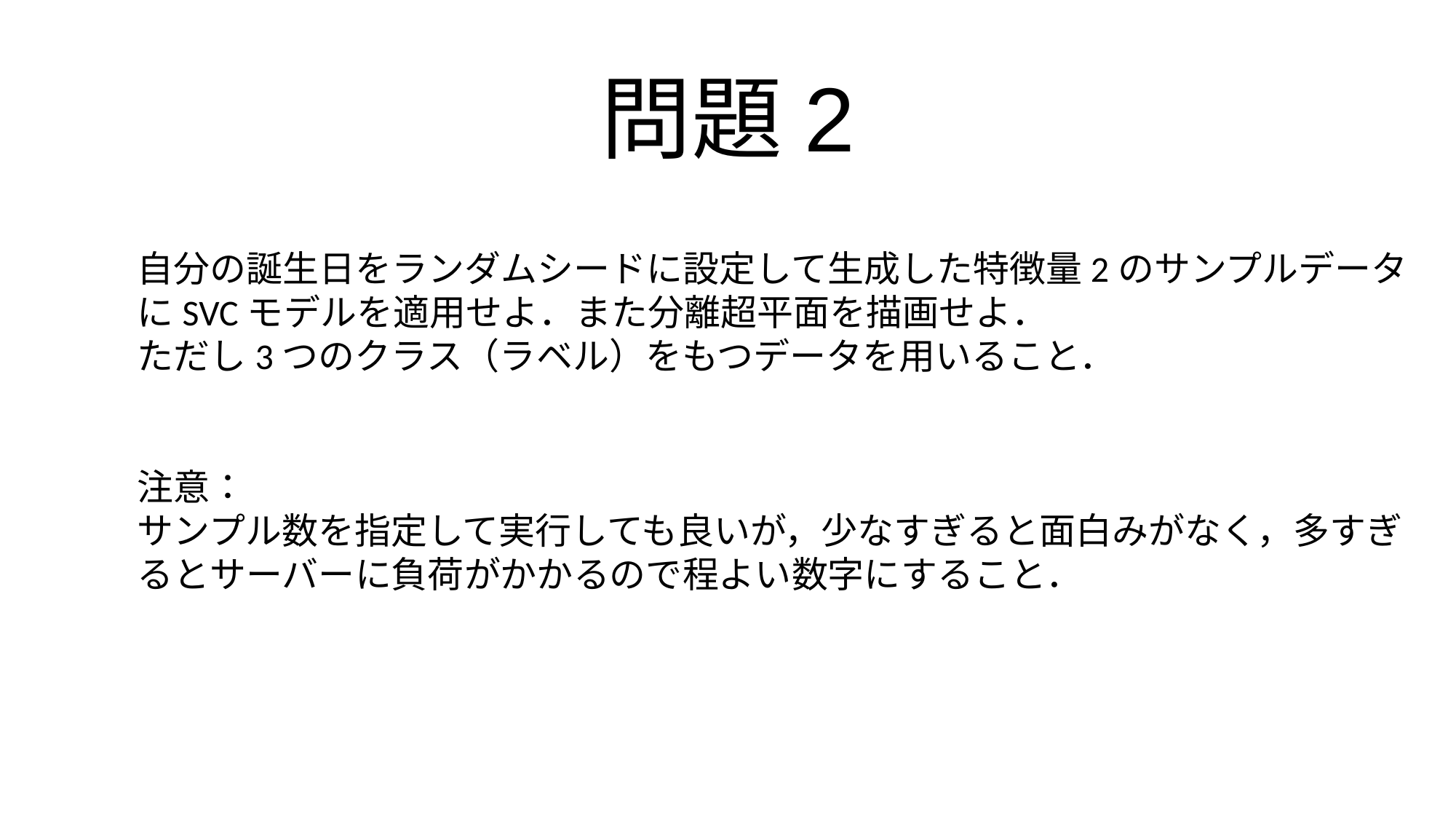

# 問題2
自分の誕生日をランダムシードに設定して生成した特徴量2のサンプルデータにSVCモデルを適用せよ．また分離超平面を描画せよ．
ただし3つのクラス（ラベル）をもつデータを用いること．

注意：
サンプル数を指定して実行しても良いが，少なすぎると面白みがなく，多すぎるとサーバーに負荷がかかるので程よい数字にすること．